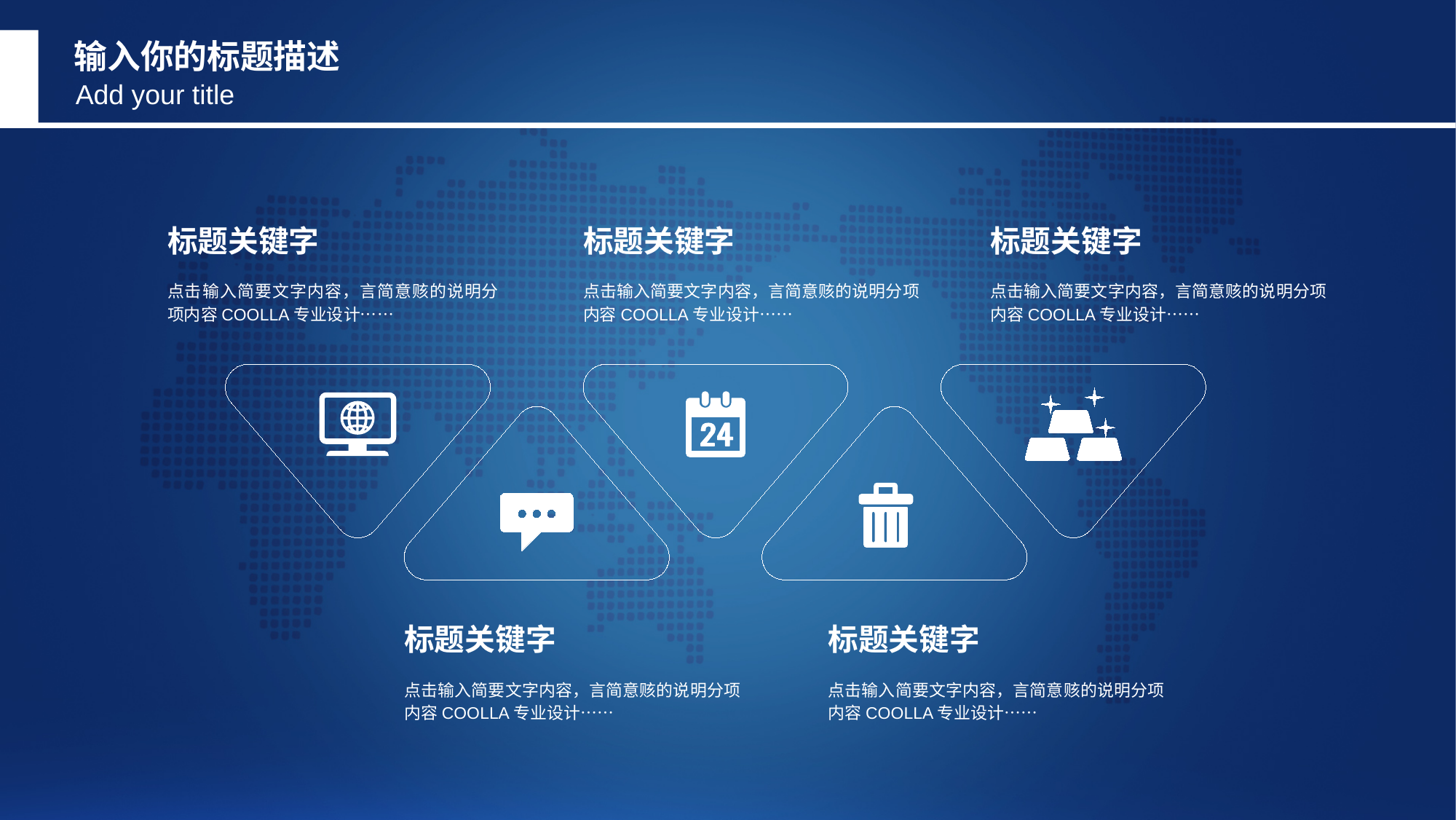

输入你的标题描述
Add your title

标题关键字
标题关键字
标题关键字
点击输入简要文字内容，言简意赅的说明分项内容COOLLA专业设计……
点击输入简要文字内容，言简意赅的说明分项内容COOLLA专业设计……
点击输入简要文字内容，言简意赅的说明分项内容COOLLA专业设计……

标题关键字
标题关键字
点击输入简要文字内容，言简意赅的说明分项内容COOLLA专业设计……
点击输入简要文字内容，言简意赅的说明分项内容COOLLA专业设计……